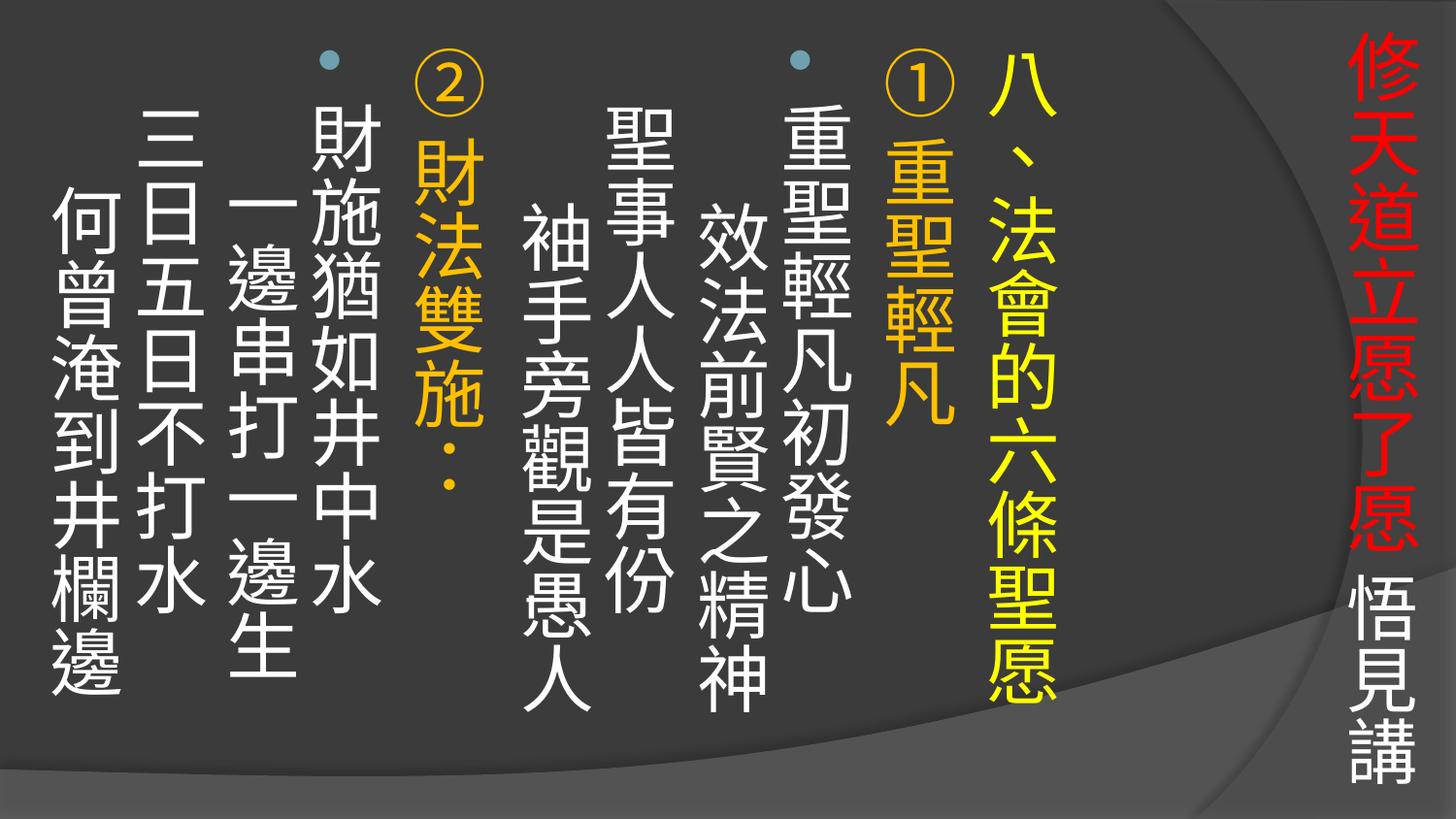

# 修天道立愿了愿 悟見講
八、法會的六條聖愿
①重聖輕凡
重聖輕凡初發心                效法前賢之精神 
聖事人人皆有份                袖手旁觀是愚人
②財法雙施：
財施猶如井中水              一邊串打一邊生 
三日五日不打水               何曾淹到井欄邊